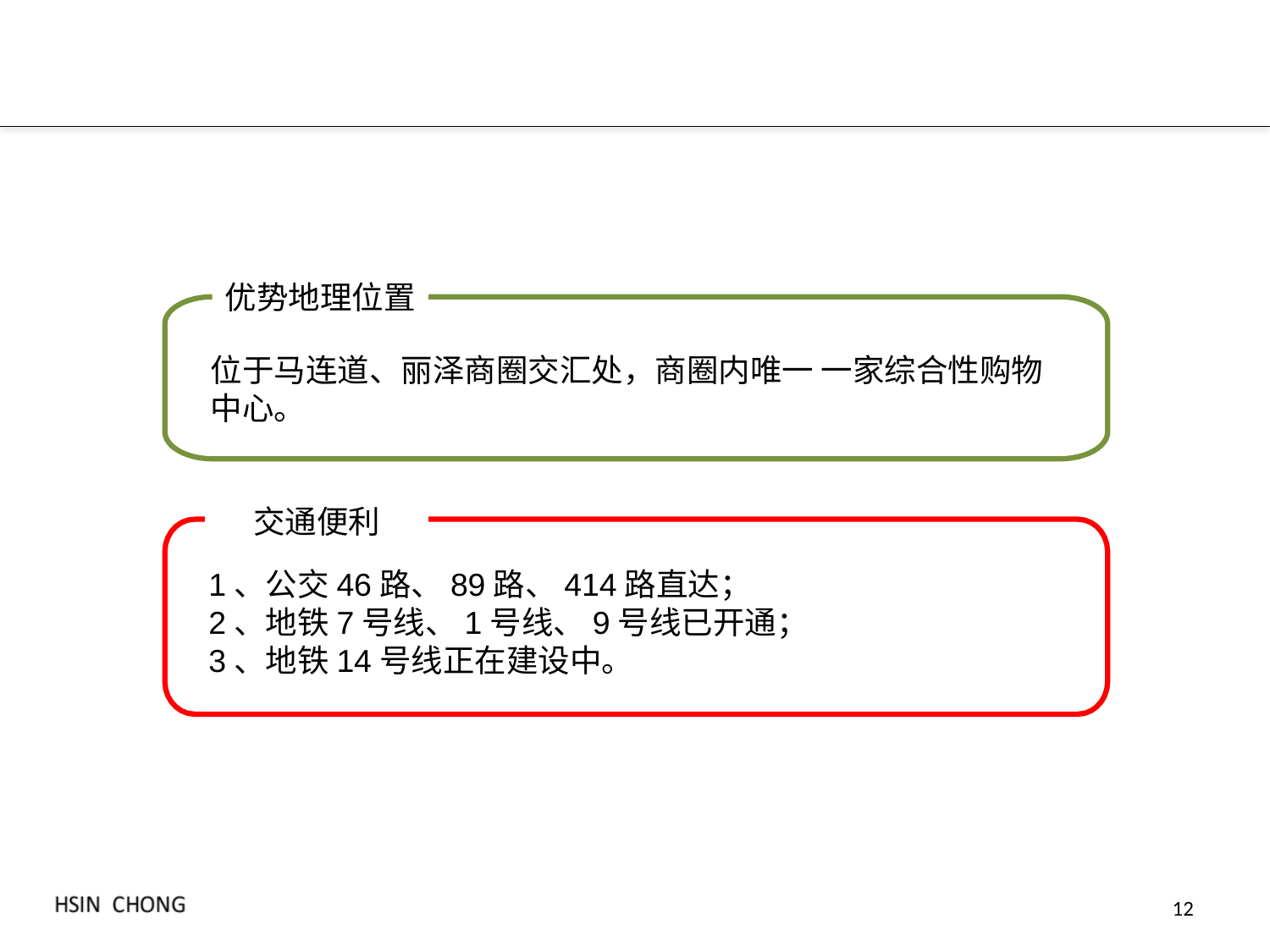

优势地理位置

位于马连道、丽泽商圈交汇处，商圈内唯一 一家综合性购物 中心。
交通便利

1、公交46路、89路、414路直达；
2、地铁7号线、1号线、9号线已开通；
3、地铁14号线正在建设中。
12